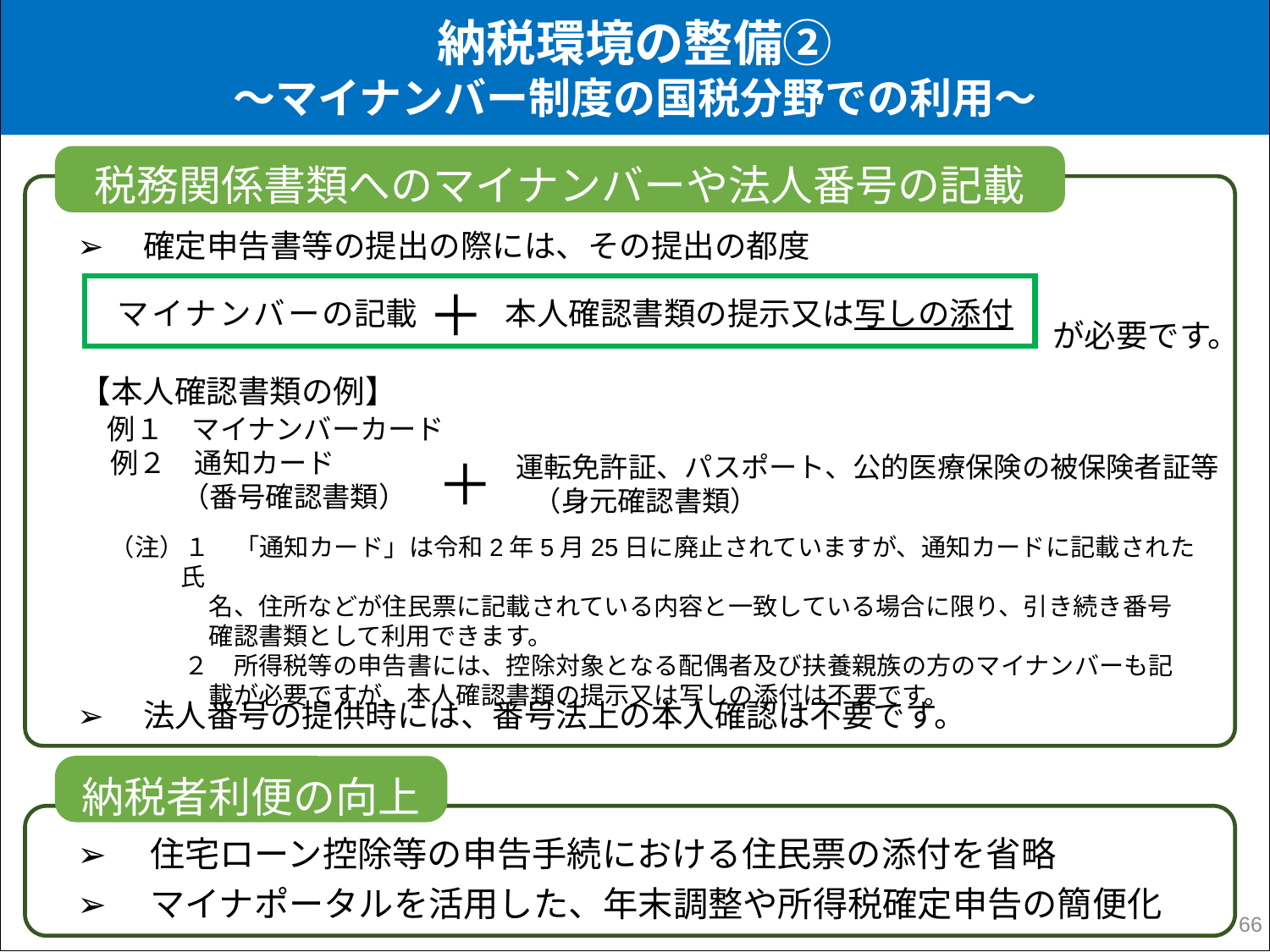

# 納税環境の整備② ～マイナンバー制度の国税分野での利用～

税務関係書類へのマイナンバーや法人番号の記載

➢　確定申告書等の提出の際には、その提出の都度

＋

マイナンバーの記載
本人確認書類の提示又は写しの添付
が必要です。
【本人確認書類の例】
　例１　マイナンバーカード
 例２　通知カード
　　　（番号確認書類）

＋
　運転免許証、パスポート、公的医療保険の被保険者証等
　（身元確認書類）

（注）１　「通知カード」は令和2年5月25日に廃止されていますが、通知カードに記載された氏
　　　　名、住所などが住民票に記載されている内容と一致している場合に限り、引き続き番号
　　　　確認書類として利用できます。
　　　２　所得税等の申告書には、控除対象となる配偶者及び扶養親族の方のマイナンバーも記
　　　　載が必要ですが、本人確認書類の提示又は写しの添付は不要です。
➢　法人番号の提供時には、番号法上の本人確認は不要です。

納税者利便の向上

➢　住宅ローン控除等の申告手続における住民票の添付を省略
➢　マイナポータルを活用した、年末調整や所得税確定申告の簡便化
66